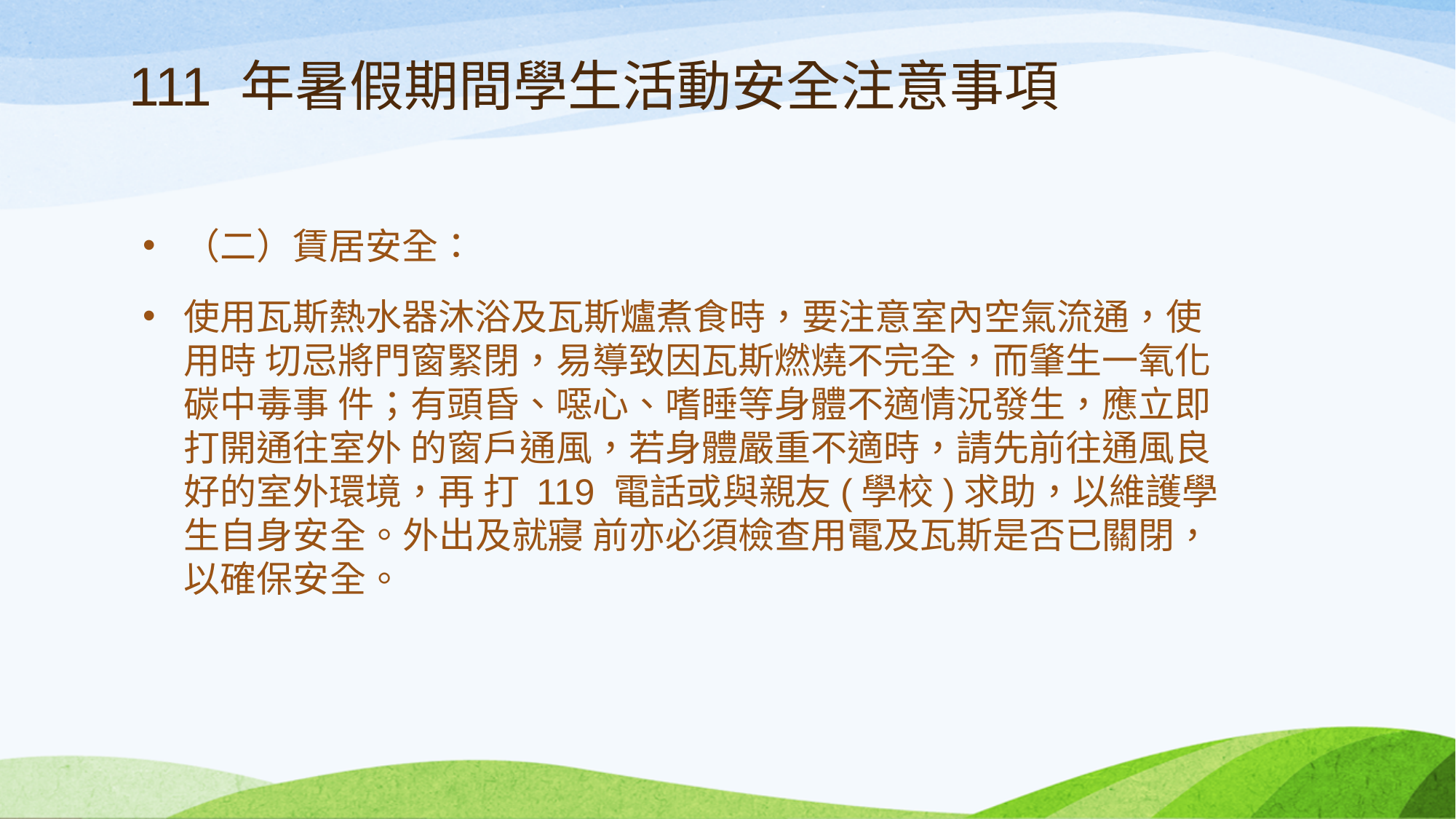

# 111 年暑假期間學生活動安全注意事項
（二）賃居安全：
使用瓦斯熱水器沐浴及瓦斯爐煮食時，要注意室內空氣流通，使用時 切忌將門窗緊閉，易導致因瓦斯燃燒不完全，而肇生一氧化碳中毒事 件；有頭昏、噁心、嗜睡等身體不適情況發生，應立即打開通往室外 的窗戶通風，若身體嚴重不適時，請先前往通風良好的室外環境，再 打 119 電話或與親友(學校)求助，以維護學生自身安全。外出及就寢 前亦必須檢查用電及瓦斯是否已關閉，以確保安全。